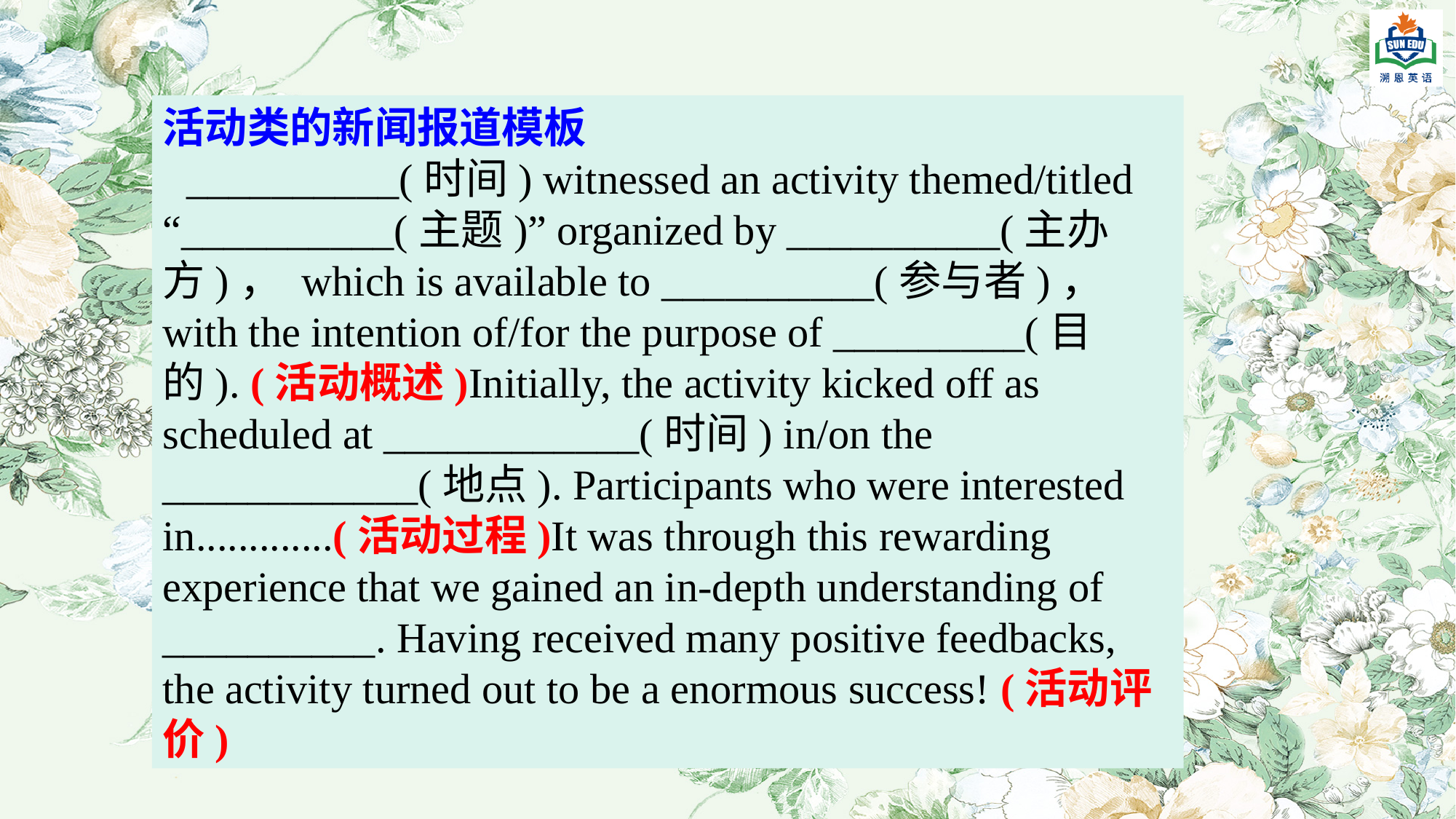

活动类的新闻报道模板
  __________(时间) witnessed an activity themed/titled “__________(主题)” organized by __________(主办方)， which is available to __________(参与者)， with the intention of/for the purpose of _________(目的). (活动概述)Initially, the activity kicked off as scheduled at ____________(时间) in/on the ____________(地点). Participants who were interested in.............(活动过程)It was through this rewarding experience that we gained an in-depth understanding of __________. Having received many positive feedbacks, the activity turned out to be a enormous success! (活动评价)